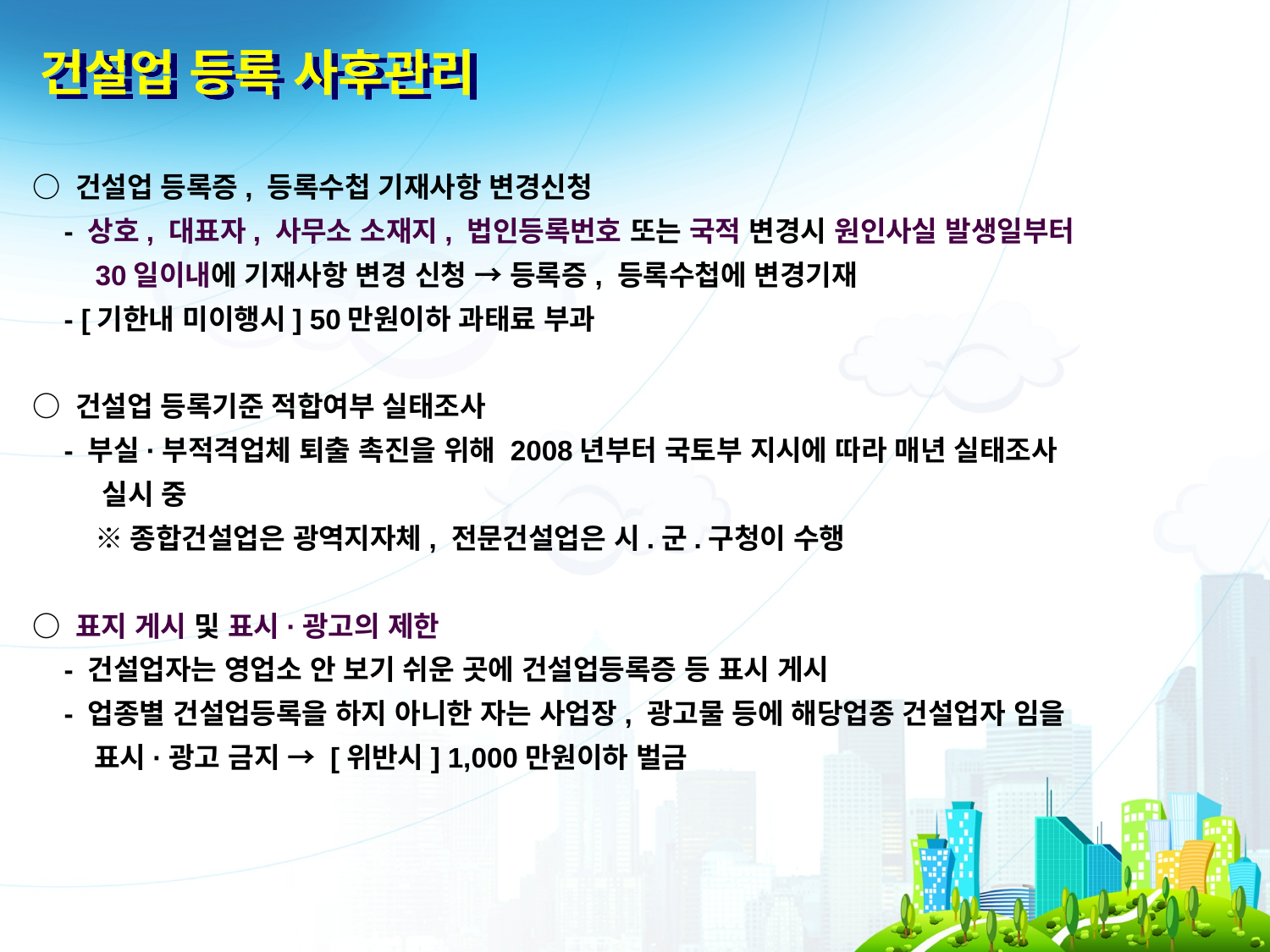

건설업 등록 사후관리
○ 건설업 등록증, 등록수첩 기재사항 변경신청
    - 상호, 대표자, 사무소 소재지, 법인등록번호 또는 국적 변경시 원인사실 발생일부터
        30일이내에 기재사항 변경 신청 → 등록증, 등록수첩에 변경기재
    - [기한내 미이행시] 50만원이하 과태료 부과

○ 건설업 등록기준 적합여부 실태조사
    - 부실·부적격업체 퇴출 촉진을 위해 2008년부터 국토부 지시에 따라 매년 실태조사
        실시 중
        ※종합건설업은 광역지자체, 전문건설업은 시.군.구청이 수행

○ 표지 게시 및 표시·광고의 제한
    - 건설업자는 영업소 안 보기 쉬운 곳에 건설업등록증 등 표시 게시
    - 업종별 건설업등록을 하지 아니한 자는 사업장, 광고물 등에 해당업종 건설업자 임을
       표시·광고 금지 → [위반시] 1,000만원이하 벌금